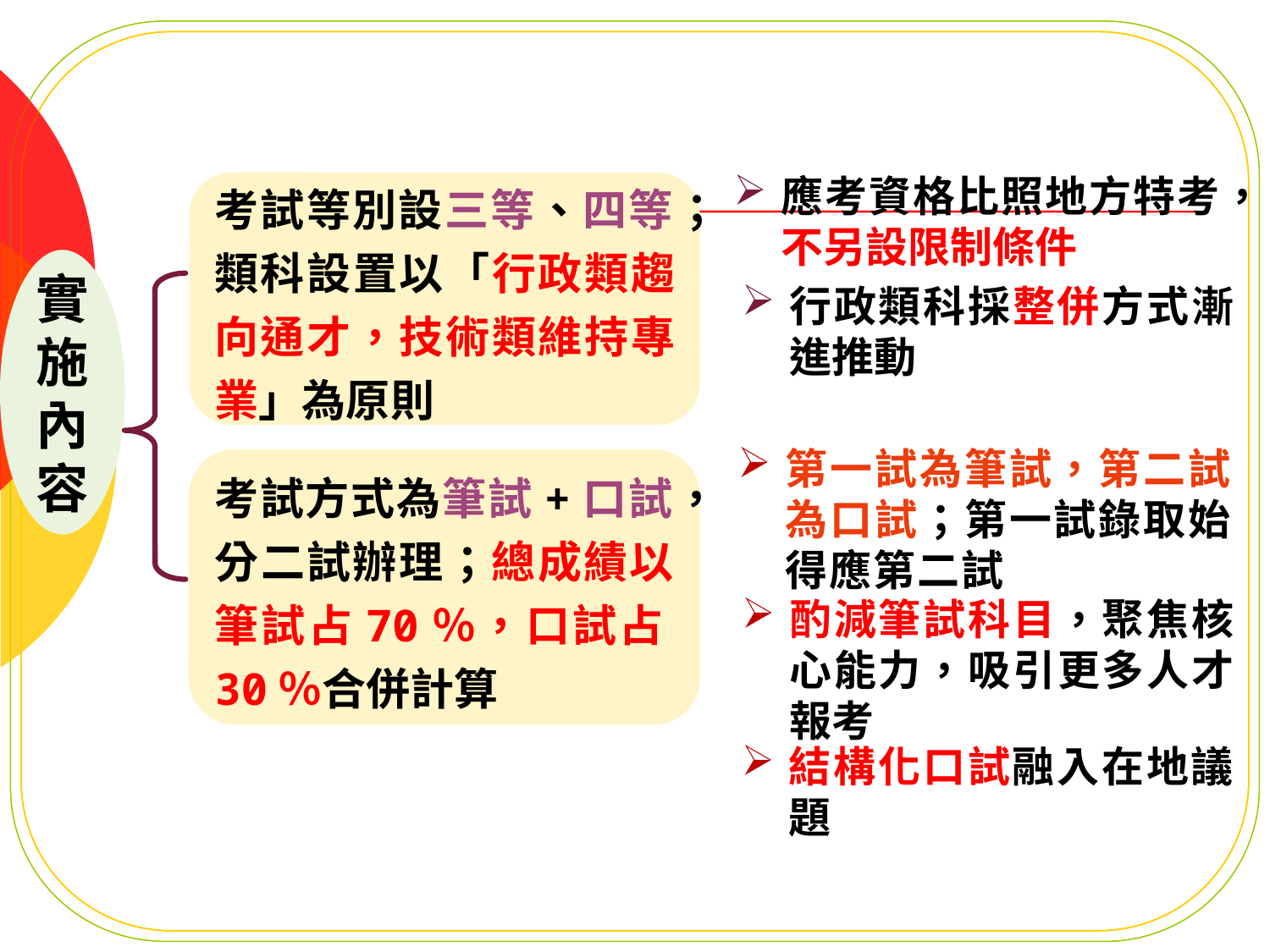

考試等別設三等、四等；類科設置以「行政類趨向通才，技術類維持專業」為原則
應考資格比照地方特考，不另設限制條件
實施內容

行政類科採整併方式漸進推動
考試方式為筆試+口試，分二試辦理；總成績以筆試占70％，口試占30％合併計算
第一試為筆試，第二試為口試；第一試錄取始得應第二試
酌減筆試科目，聚焦核心能力，吸引更多人才報考
結構化口試融入在地議題